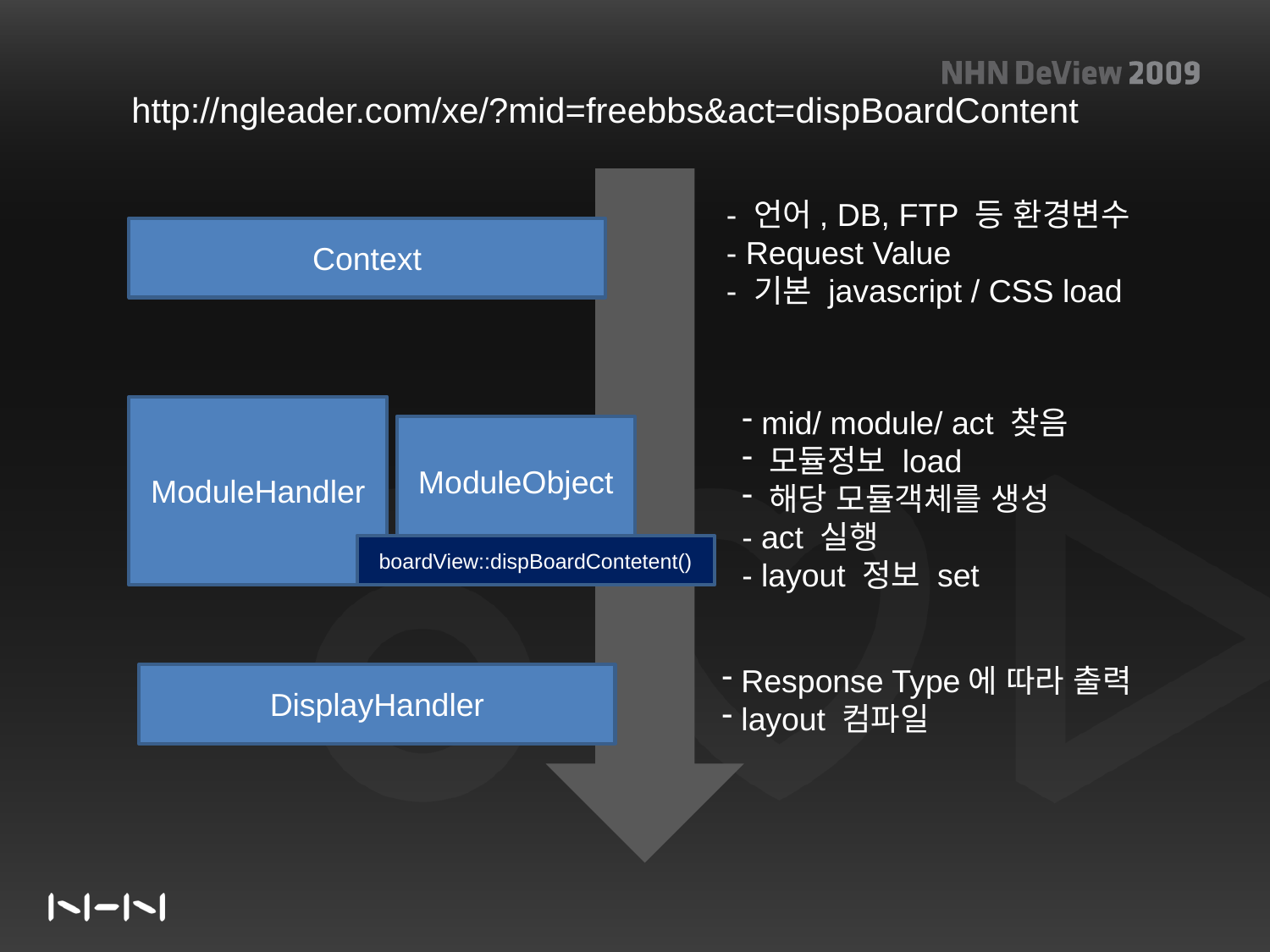

http://ngleader.com/xe/?mid=freebbs&act=dispBoardContent

- 언어, DB, FTP 등 환경변수
- Request Value
- 기본 javascript / CSS load
Context
ModuleHandler
 mid/ module/ act 찾음
 모듈정보 load
 해당 모듈객체를 생성
- act 실행
- layout 정보 set
ModuleObject
boardView::dispBoardContetent()
 Response Type에 따라 출력
 layout 컴파일
DisplayHandler